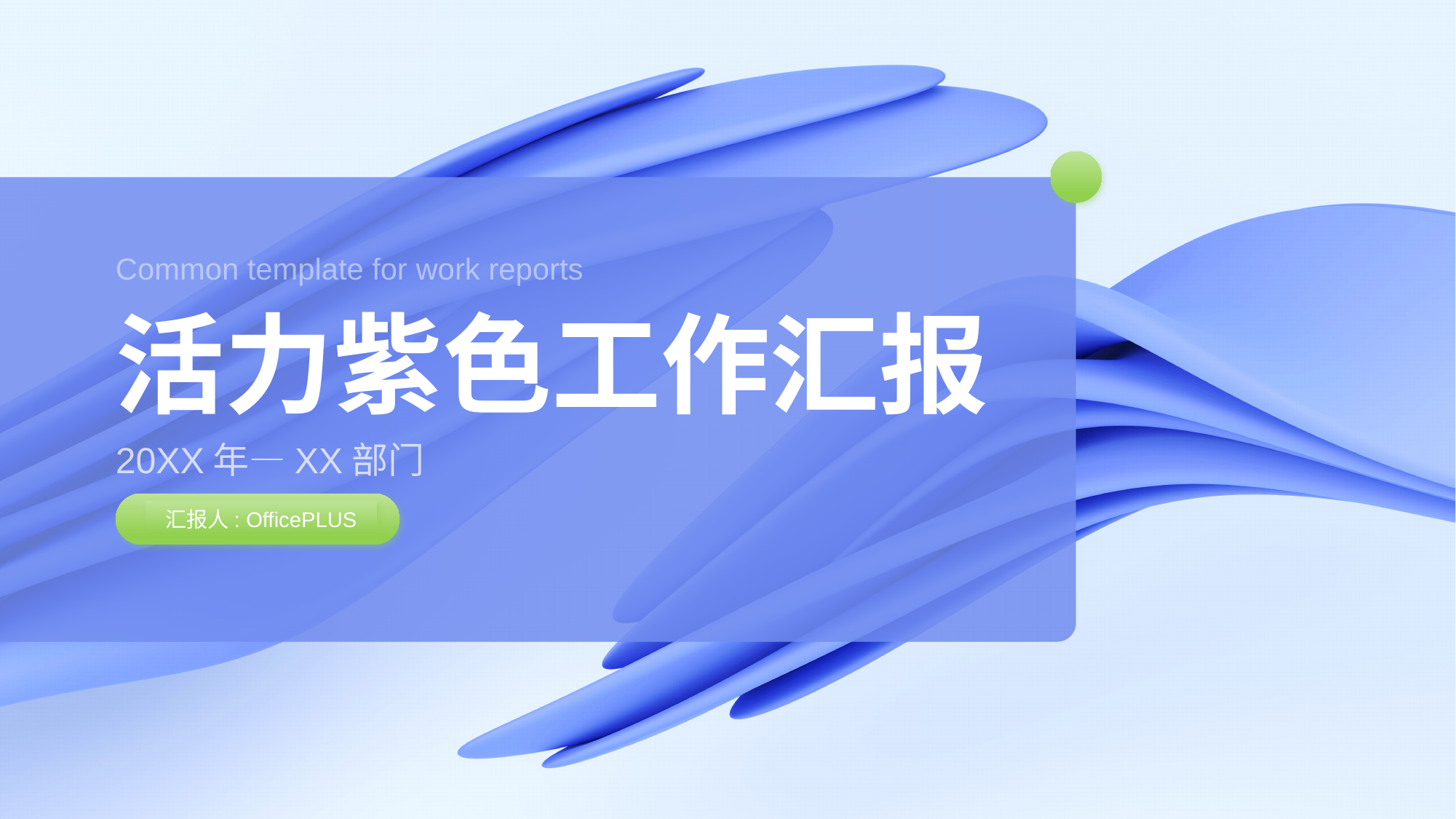

Common template for work reports
活力紫色工作汇报
20XX年—XX部门

汇报人: OfficePLUS